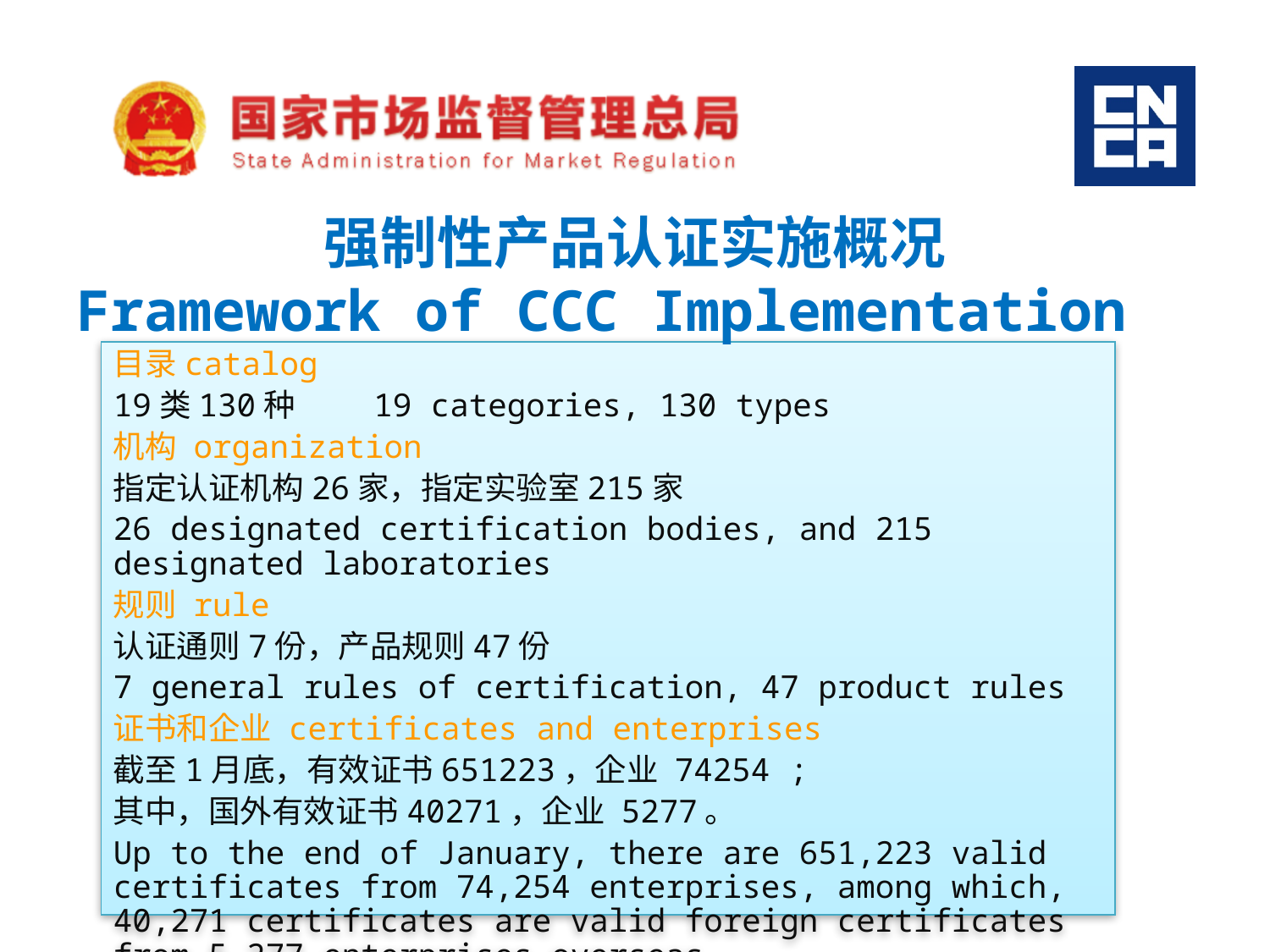

强制性产品认证实施概况
Framework of CCC Implementation
目录catalog
19类130种        19 categories, 130 types
机构 organization
指定认证机构26家，指定实验室215家
26 designated certification bodies, and 215 designated laboratories
规则 rule
认证通则7份，产品规则47份
7 general rules of certification, 47 product rules
证书和企业 certificates and enterprises
截至1月底，有效证书651223，企业 74254 ;
其中，国外有效证书40271，企业 5277。
Up to the end of January, there are 651,223 valid certificates from 74,254 enterprises, among which, 40,271 certificates are valid foreign certificates from 5,277 enterprises overseas.